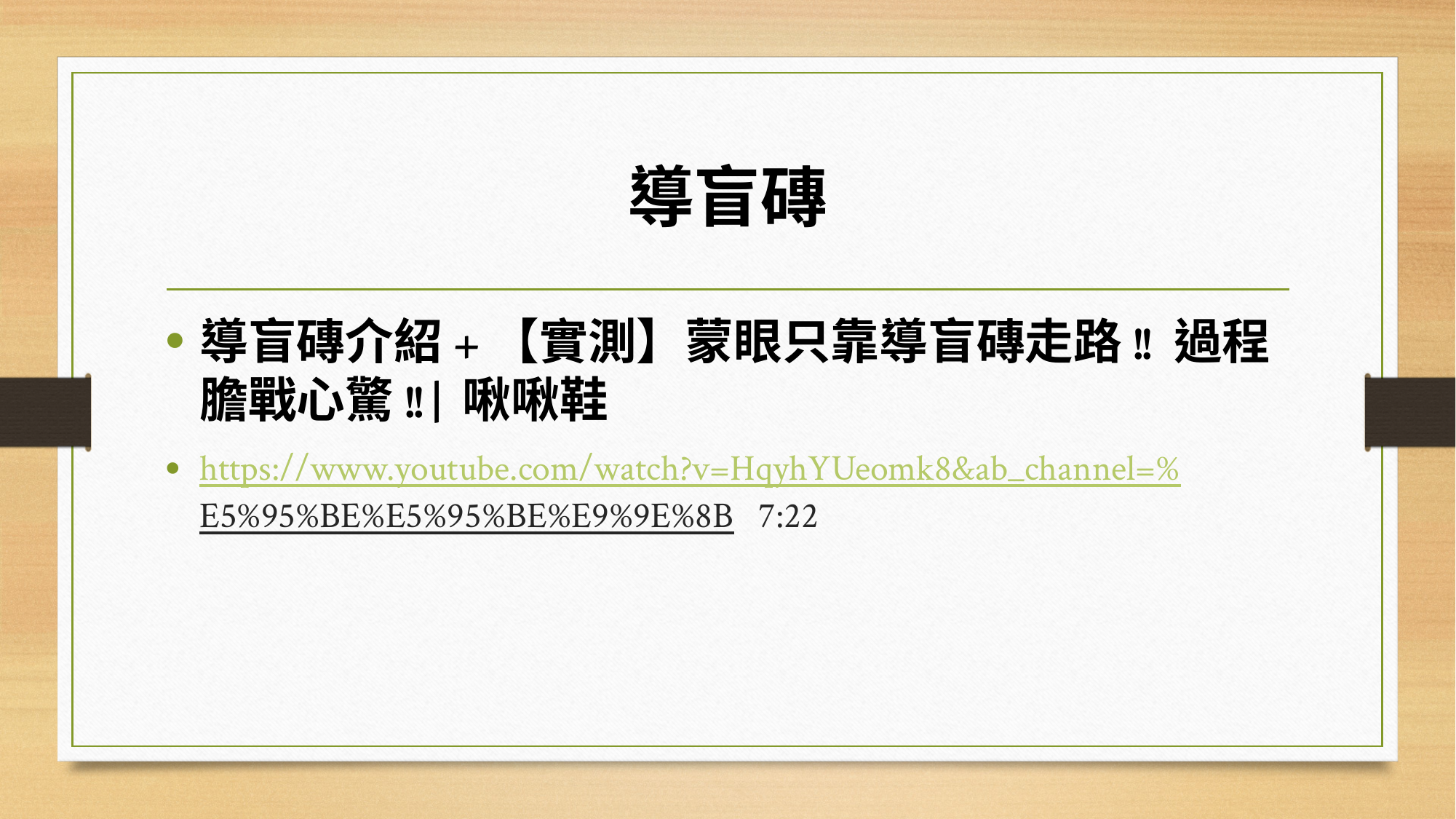

# 導盲磚
導盲磚介紹+【實測】蒙眼只靠導盲磚走路!! 過程膽戰心驚!! | 啾啾鞋
https://www.youtube.com/watch?v=HqyhYUeomk8&ab_channel=%E5%95%BE%E5%95%BE%E9%9E%8B   7:22